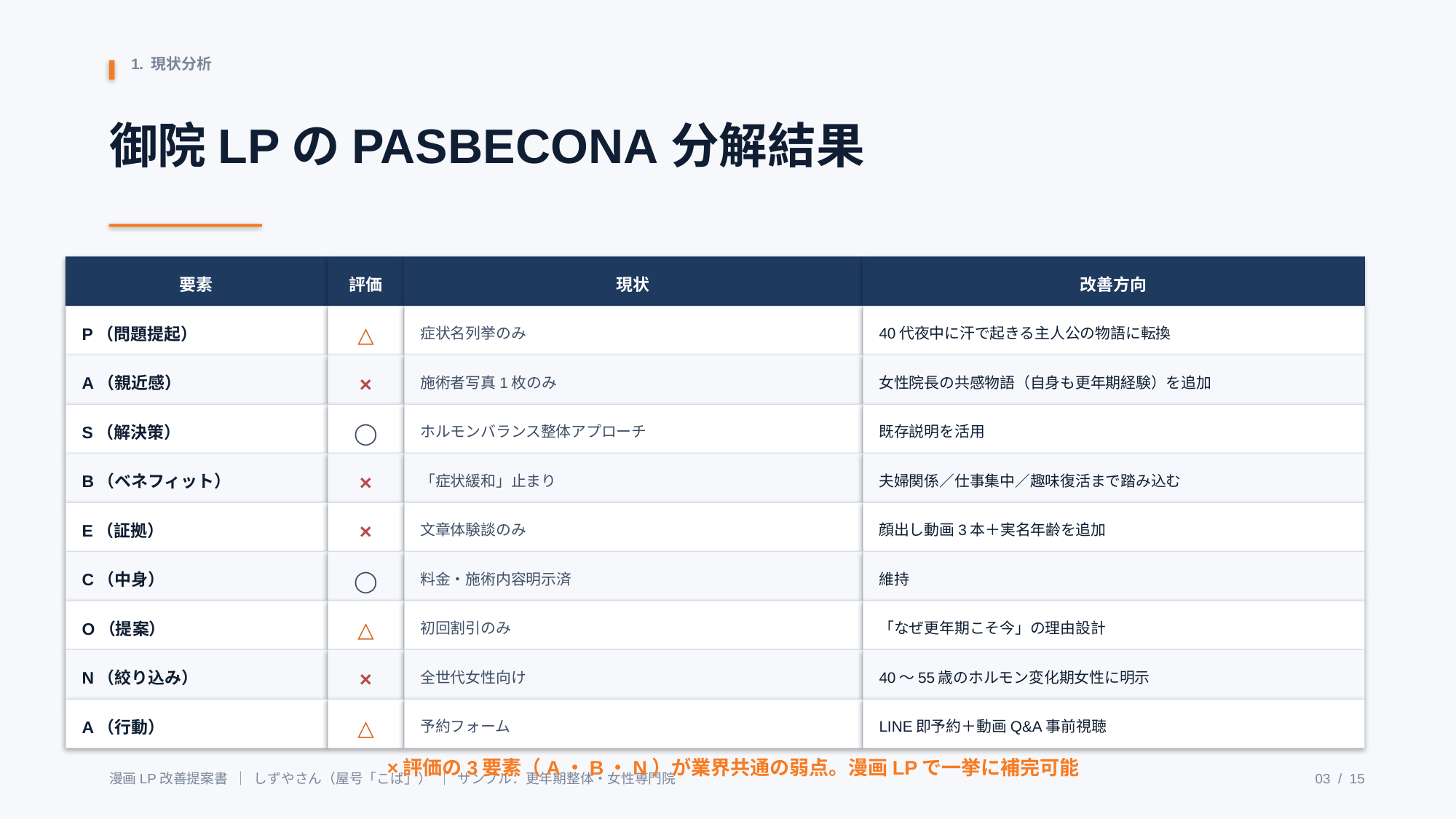

1. 現状分析

御院LPのPASBECONA分解結果

要素

評価

現状

改善方向

P（問題提起）

△

症状名列挙のみ

40代夜中に汗で起きる主人公の物語に転換

A（親近感）

×

施術者写真1枚のみ

女性院長の共感物語（自身も更年期経験）を追加

S（解決策）

◯

ホルモンバランス整体アプローチ

既存説明を活用

B（ベネフィット）

×

「症状緩和」止まり

夫婦関係／仕事集中／趣味復活まで踏み込む

E（証拠）

×

文章体験談のみ

顔出し動画3本＋実名年齢を追加

C（中身）

◯

料金・施術内容明示済

維持

O（提案）

△

初回割引のみ

「なぜ更年期こそ今」の理由設計

N（絞り込み）

×

全世代女性向け

40〜55歳のホルモン変化期女性に明示

A（行動）

△

予約フォーム

LINE即予約＋動画Q&A事前視聴
×評価の3要素（A・B・N）が業界共通の弱点。漫画LPで一挙に補完可能
漫画LP改善提案書  ｜  しずやさん（屋号「こば」）  ｜  サンプル：更年期整体・女性専門院
03  /  15